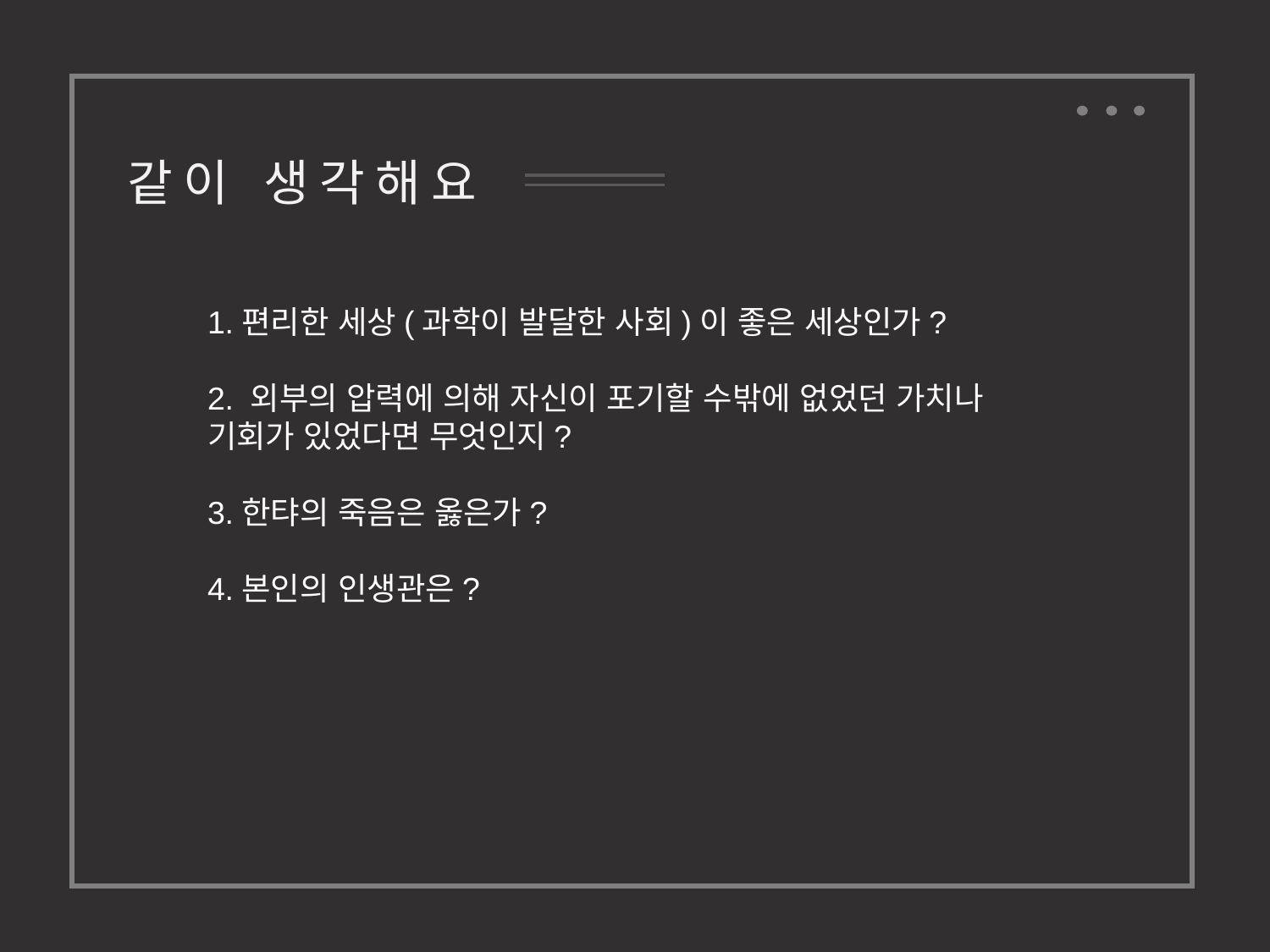

같이 생각해요
1.편리한 세상(과학이 발달한 사회)이 좋은 세상인가?

2. 외부의 압력에 의해 자신이 포기할 수밖에 없었던 가치나 기회가 있었다면 무엇인지?

3.한탸의 죽음은 옳은가?

4.본인의 인생관은?